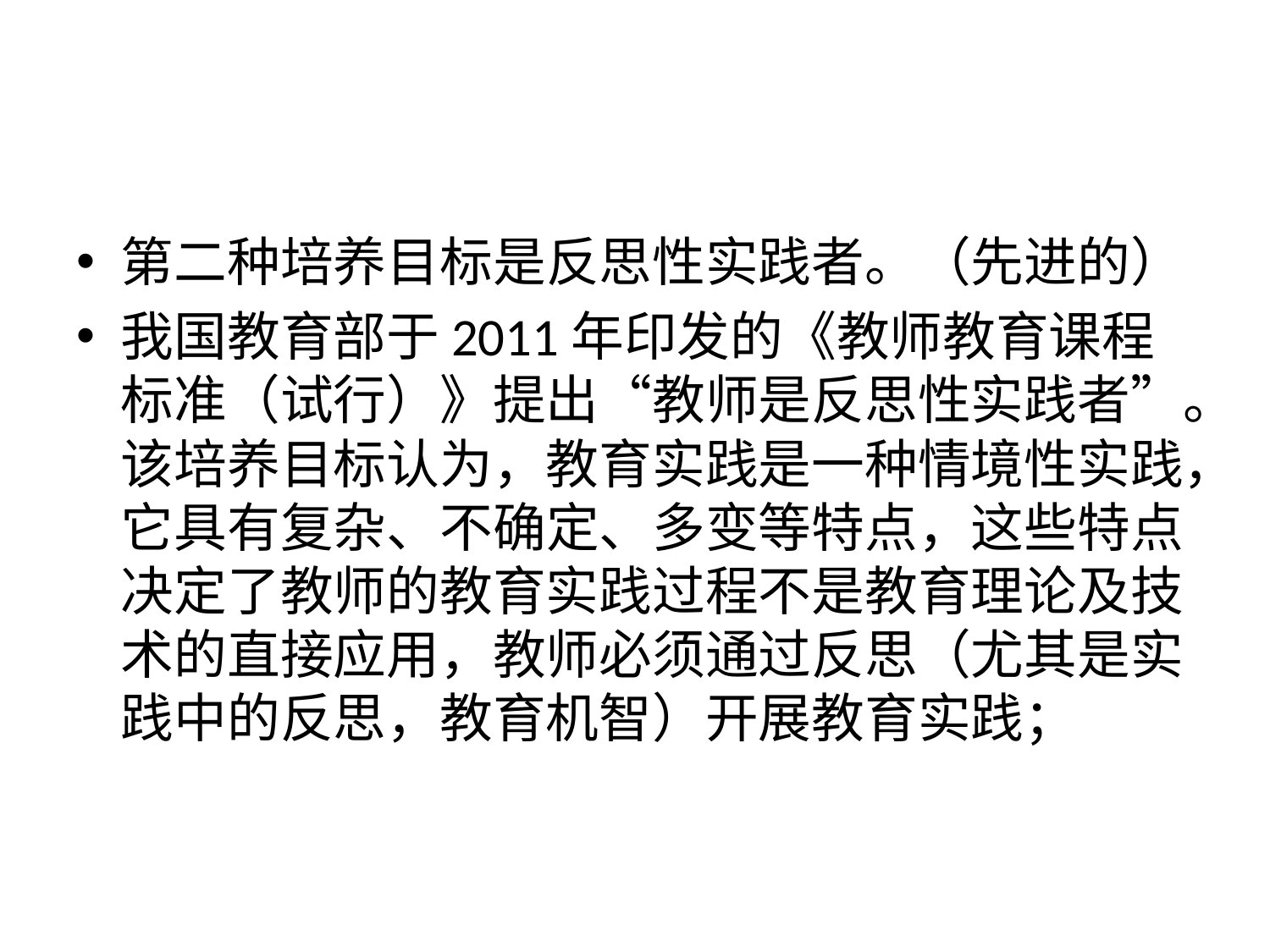

#
第二种培养目标是反思性实践者。（先进的）
我国教育部于2011年印发的《教师教育课程标准（试行）》提出“教师是反思性实践者”。该培养目标认为，教育实践是一种情境性实践，它具有复杂、不确定、多变等特点，这些特点决定了教师的教育实践过程不是教育理论及技术的直接应用，教师必须通过反思（尤其是实践中的反思，教育机智）开展教育实践；